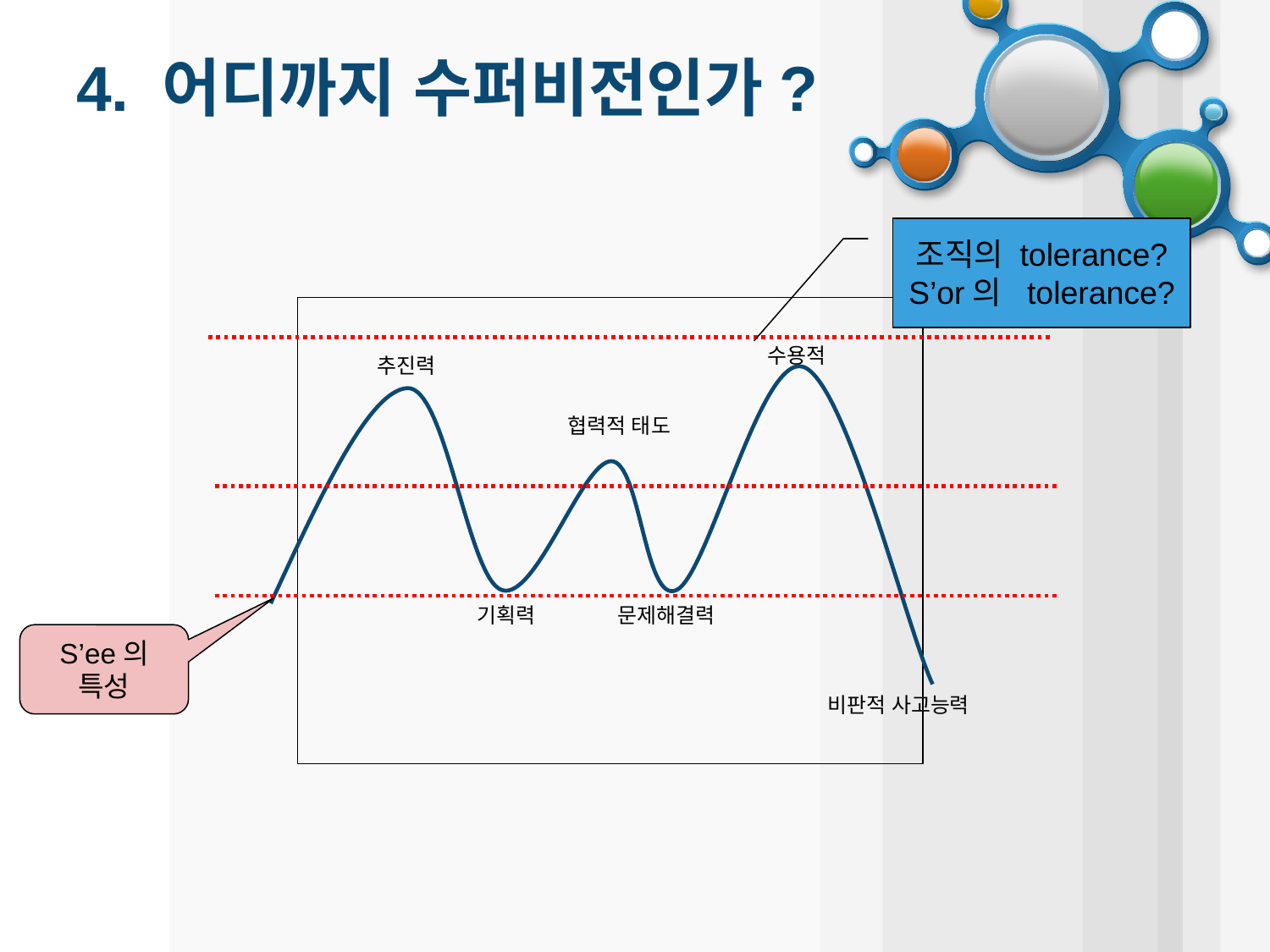

# 4. 어디까지 수퍼비전인가?
조직의 tolerance?
S’or의  tolerance?

수용적
추진력

협력적 태도
기획력
문제해결력
S’ee의 특성
비판적 사고능력